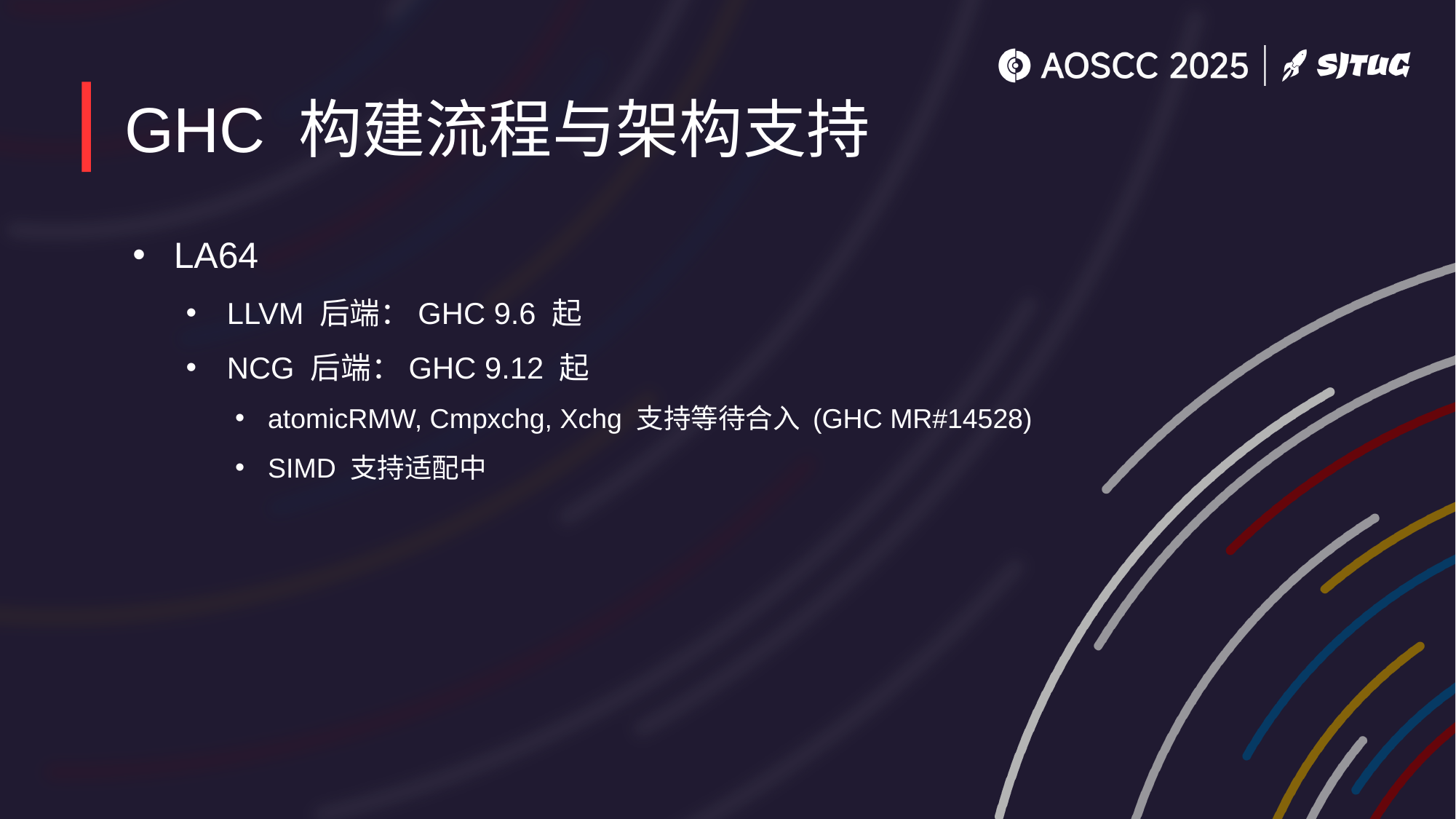

# GHC 构建流程与架构支持
LA64
LLVM 后端：GHC 9.6 起
NCG 后端：GHC 9.12 起
atomicRMW, Cmpxchg, Xchg 支持等待合入 (GHC MR#14528)
SIMD 支持适配中